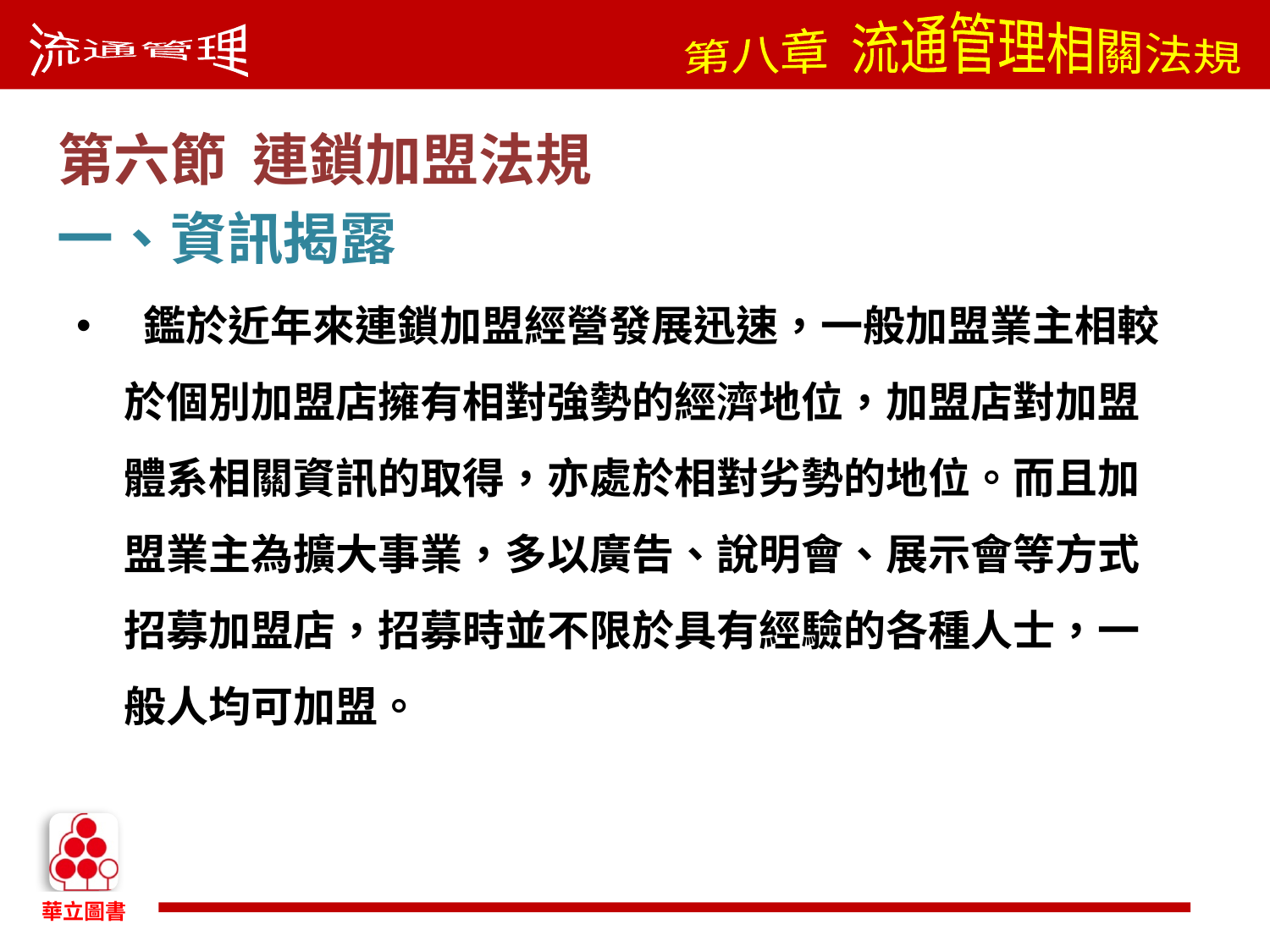

第六節  連鎖加盟法規
一、資訊揭露
 鑑於近年來連鎖加盟經營發展迅速，一般加盟業主相較於個別加盟店擁有相對強勢的經濟地位，加盟店對加盟體系相關資訊的取得，亦處於相對劣勢的地位。而且加盟業主為擴大事業，多以廣告、說明會、展示會等方式招募加盟店，招募時並不限於具有經驗的各種人士，一般人均可加盟。